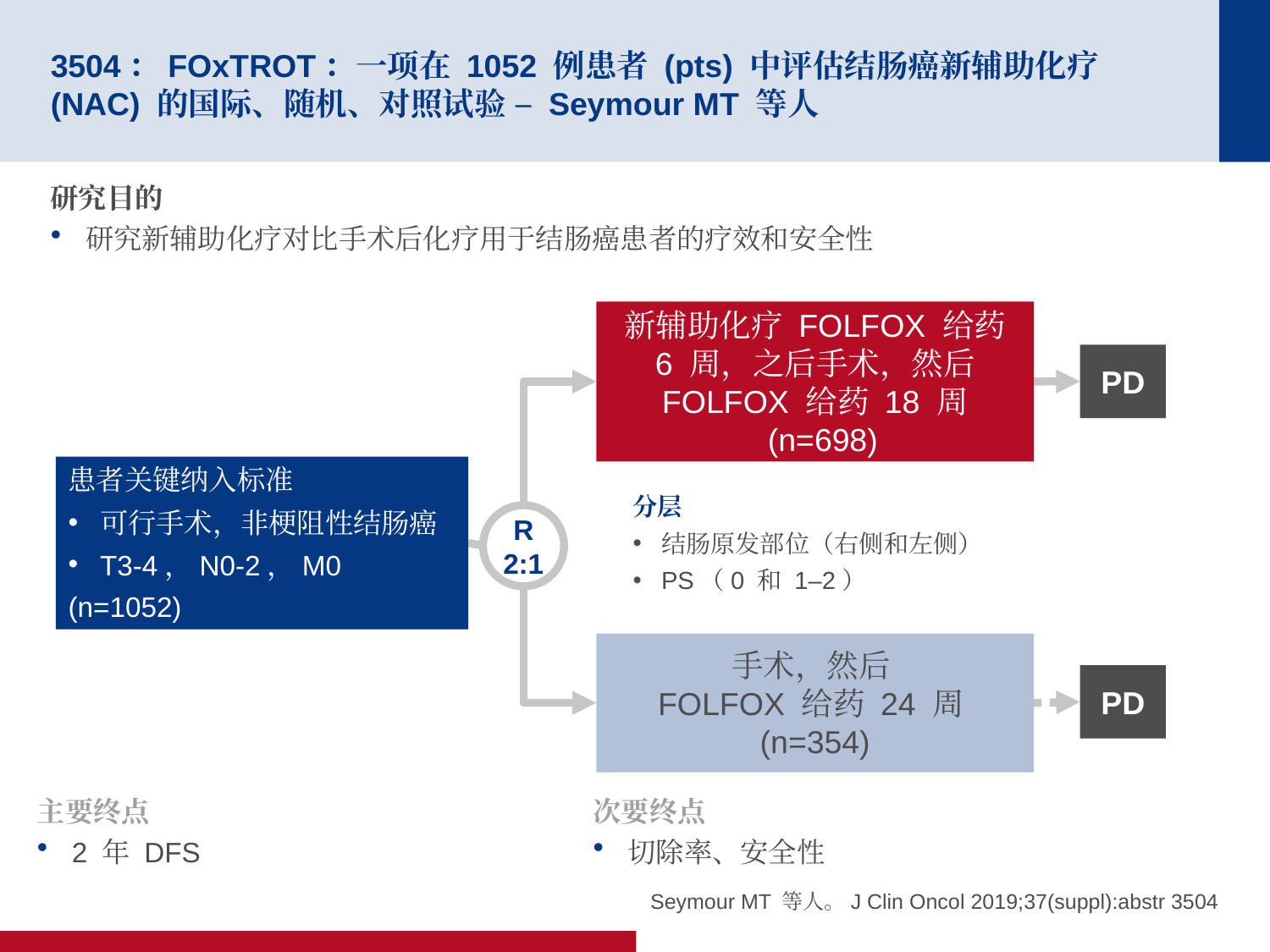

# 3504：FOxTROT：一项在 1052 例患者 (pts) 中评估结肠癌新辅助化疗 (NAC) 的国际、随机、对照试验 – Seymour MT 等人
研究目的
研究新辅助化疗对比手术后化疗用于结肠癌患者的疗效和安全性
新辅助化疗 FOLFOX 给药 6 周，之后手术，然后 FOLFOX 给药 18 周
 (n=698)
PD
患者关键纳入标准
可行手术，非梗阻性结肠癌
T3-4，N0-2，M0
(n=1052)
分层
结肠原发部位（右侧和左侧）
PS（0 和 1–2）

R
2:1
手术，然后
FOLFOX 给药 24 周
(n=354)
PD
主要终点
2 年 DFS

次要终点
切除率、安全性
Seymour MT 等人。J Clin Oncol 2019;37(suppl):abstr 3504